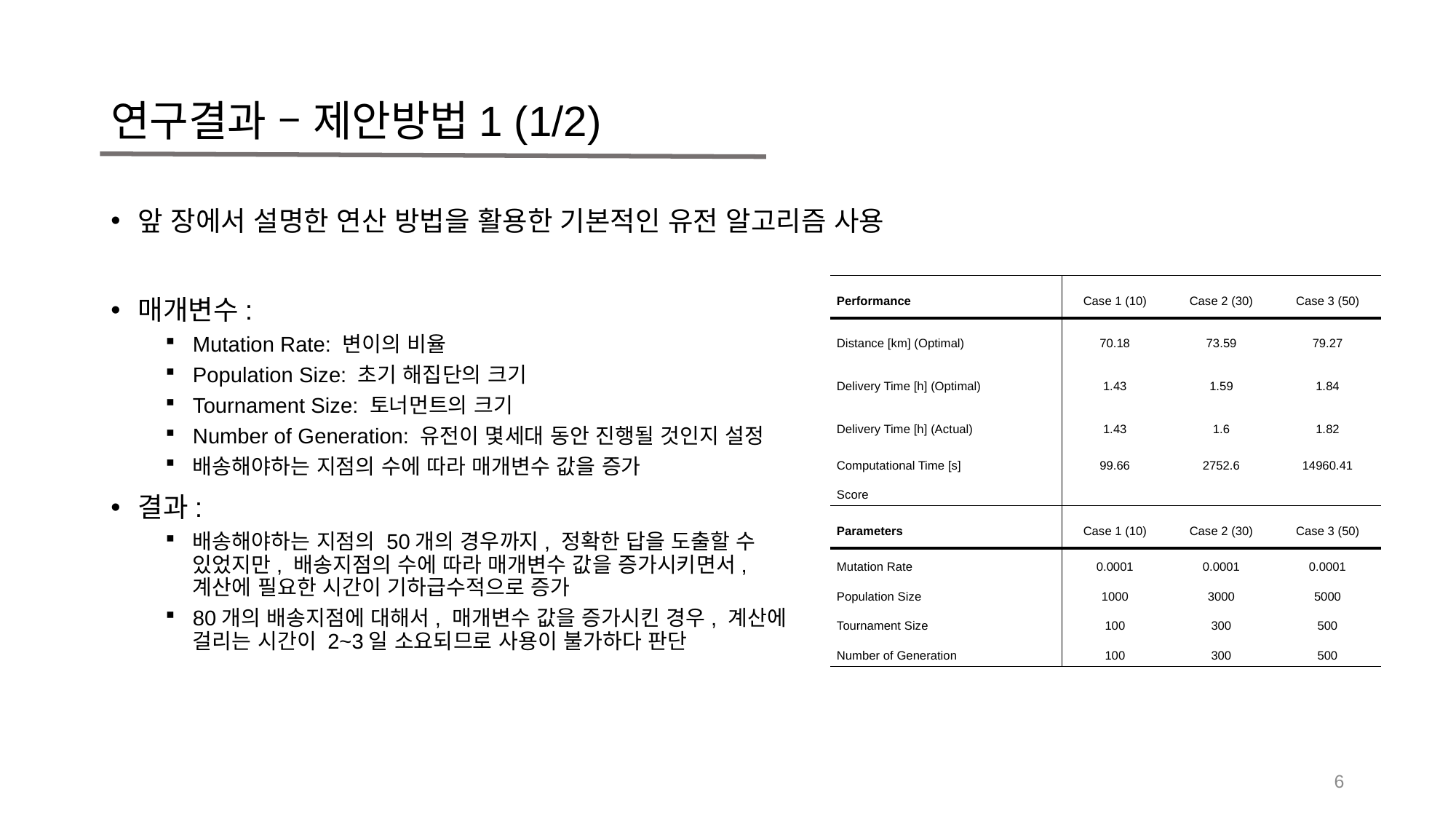

# 연구결과 – 제안방법1 (1/2)
앞 장에서 설명한 연산 방법을 활용한 기본적인 유전 알고리즘 사용

매개변수:
Mutation Rate: 변이의 비율
Population Size: 초기 해집단의 크기
Tournament Size: 토너먼트의 크기
Number of Generation: 유전이 몇세대 동안 진행될 것인지 설정
배송해야하는 지점의 수에 따라 매개변수 값을 증가
결과:
배송해야하는 지점의 50개의 경우까지, 정확한 답을 도출할 수
있었지만, 배송지점의 수에 따라 매개변수 값을 증가시키면서,
계산에 필요한 시간이 기하급수적으로 증가
80개의 배송지점에 대해서, 매개변수 값을 증가시킨 경우, 계산에
걸리는 시간이 2~3일 소요되므로 사용이 불가하다 판단
| Performance | Case 1 (10) | Case 2 (30) | Case 3 (50) |
| --- | --- | --- | --- |
| Distance [km] (Optimal) | 70.18 | 73.59 | 79.27 |
| Delivery Time [h] (Optimal) | 1.43 | 1.59 | 1.84 |
| Delivery Time [h] (Actual) | 1.43 | 1.6 | 1.82 |
| Computational Time [s] | 99.66 | 2752.6 | 14960.41 |
| Score |  |  |  |
| Parameters | Case 1 (10) | Case 2 (30) | Case 3 (50) |
| Mutation Rate | 0.0001 | 0.0001 | 0.0001 |
| Population Size | 1000 | 3000 | 5000 |
| Tournament Size | 100 | 300 | 500 |
| Number of Generation | 100 | 300 | 500 |
6